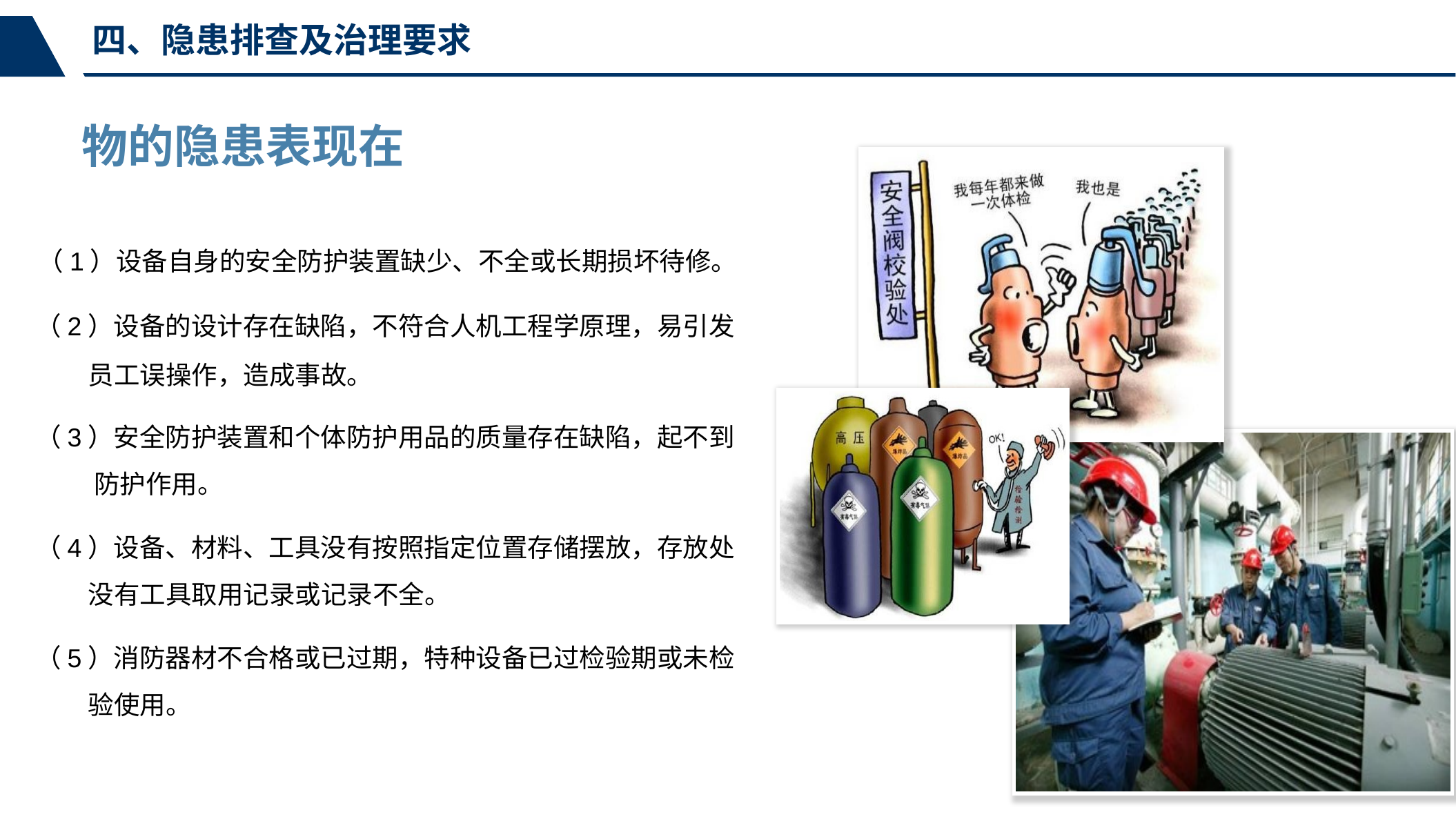

四、隐患排查及治理要求

物的隐患表现在

（1）设备自身的安全防护装置缺少、不全或长期损坏待修。
（2）设备的设计存在缺陷，不符合人机工程学原理，易引发
        员工误操作，造成事故。

（3）安全防护装置和个体防护用品的质量存在缺陷，起不到
         防护作用。

（4）设备、材料、工具没有按照指定位置存储摆放，存放处
        没有工具取用记录或记录不全。
（5）消防器材不合格或已过期，特种设备已过检验期或未检
        验使用。